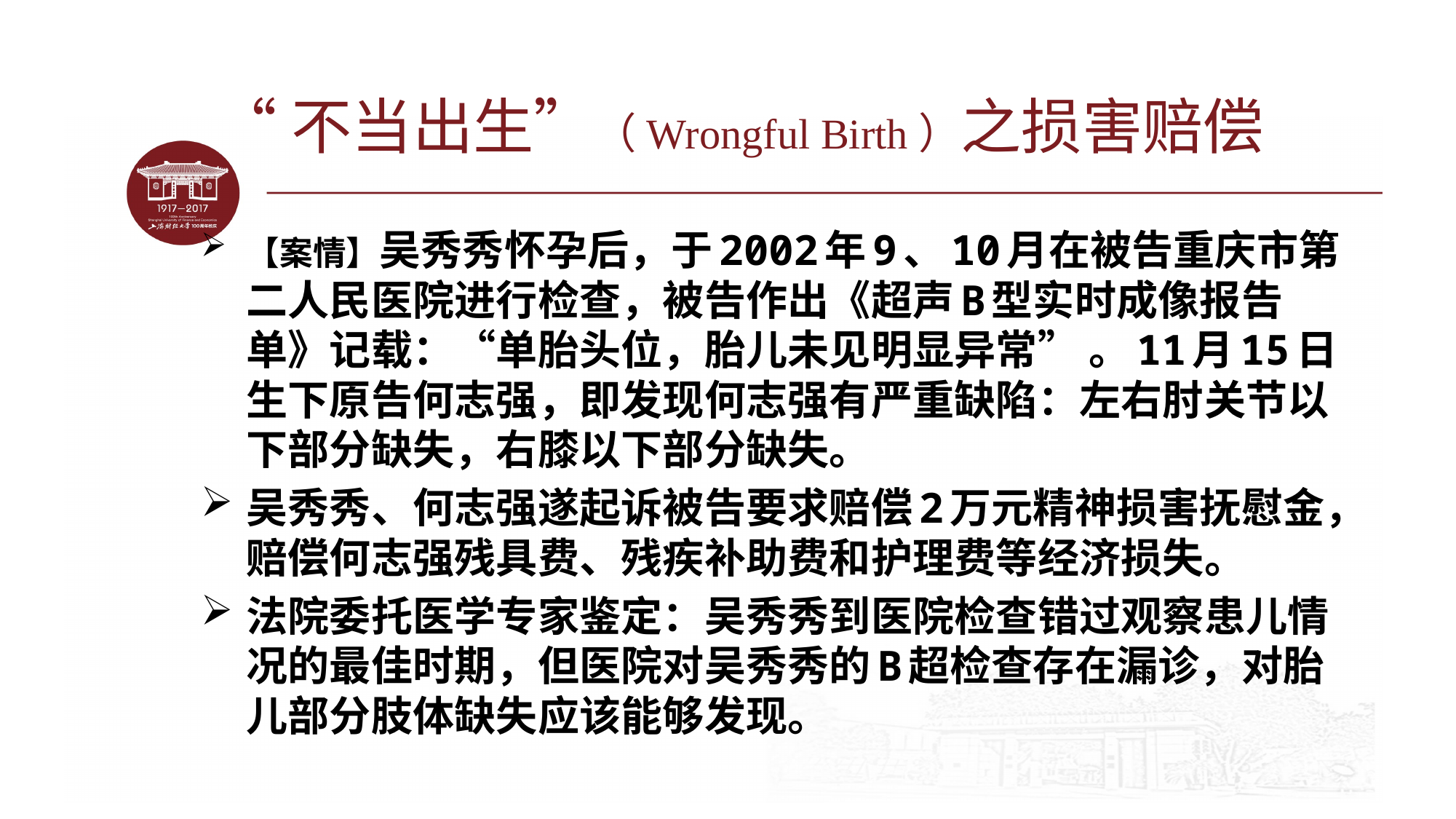

# “不当出生”（Wrongful Birth）之损害赔偿
【案情】吴秀秀怀孕后，于2002年9、10月在被告重庆市第二人民医院进行检查，被告作出《超声B型实时成像报告单》记载：“单胎头位，胎儿未见明显异常” 。11月15日生下原告何志强，即发现何志强有严重缺陷：左右肘关节以下部分缺失，右膝以下部分缺失。
吴秀秀、何志强遂起诉被告要求赔偿2万元精神损害抚慰金，赔偿何志强残具费、残疾补助费和护理费等经济损失。
法院委托医学专家鉴定：吴秀秀到医院检查错过观察患儿情况的最佳时期，但医院对吴秀秀的B超检查存在漏诊，对胎儿部分肢体缺失应该能够发现。